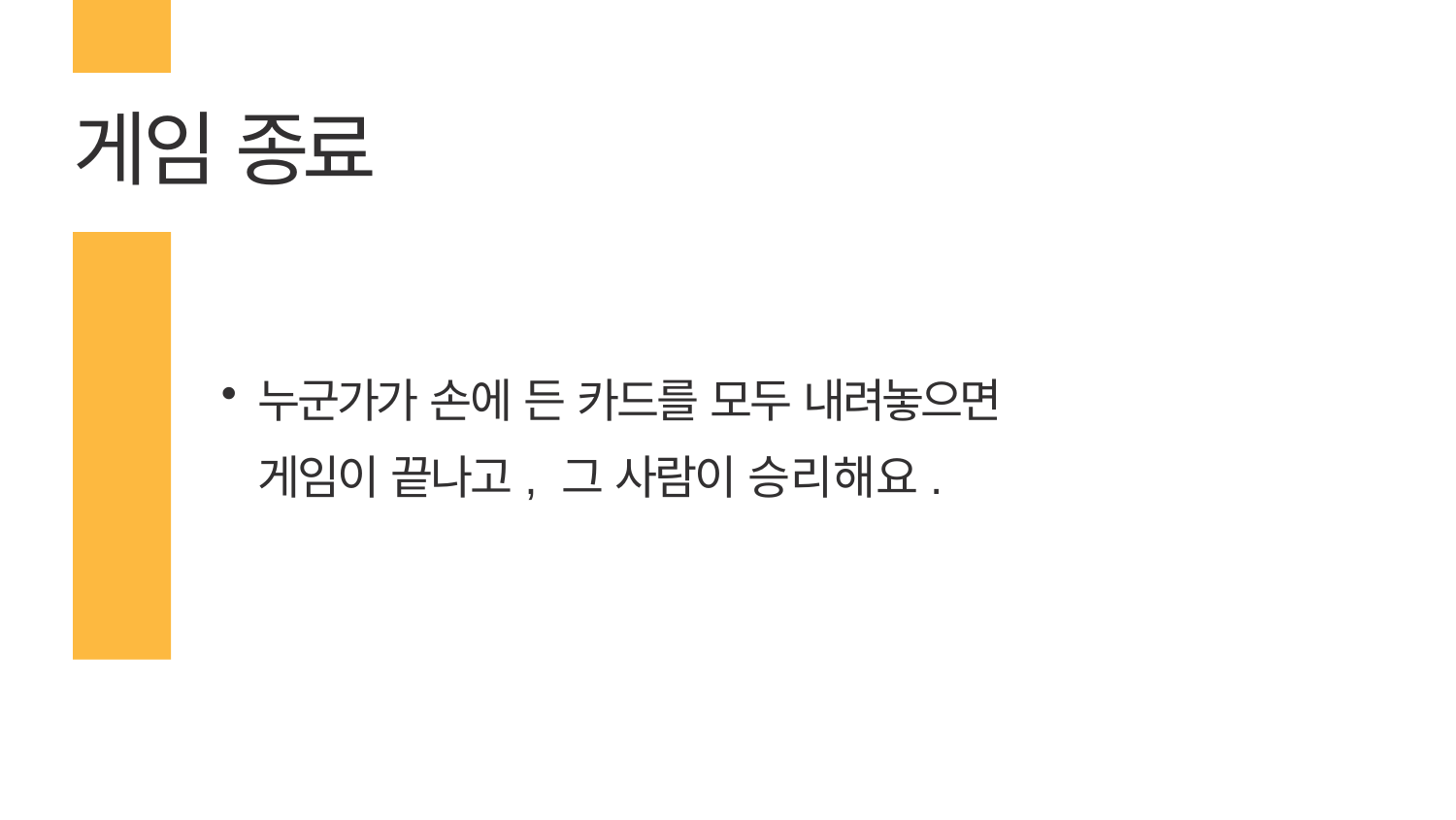

# 게임 종료

누군가가 손에 든 카드를 모두 내려놓으면
게임이 끝나고, 그 사람이 승리해요.